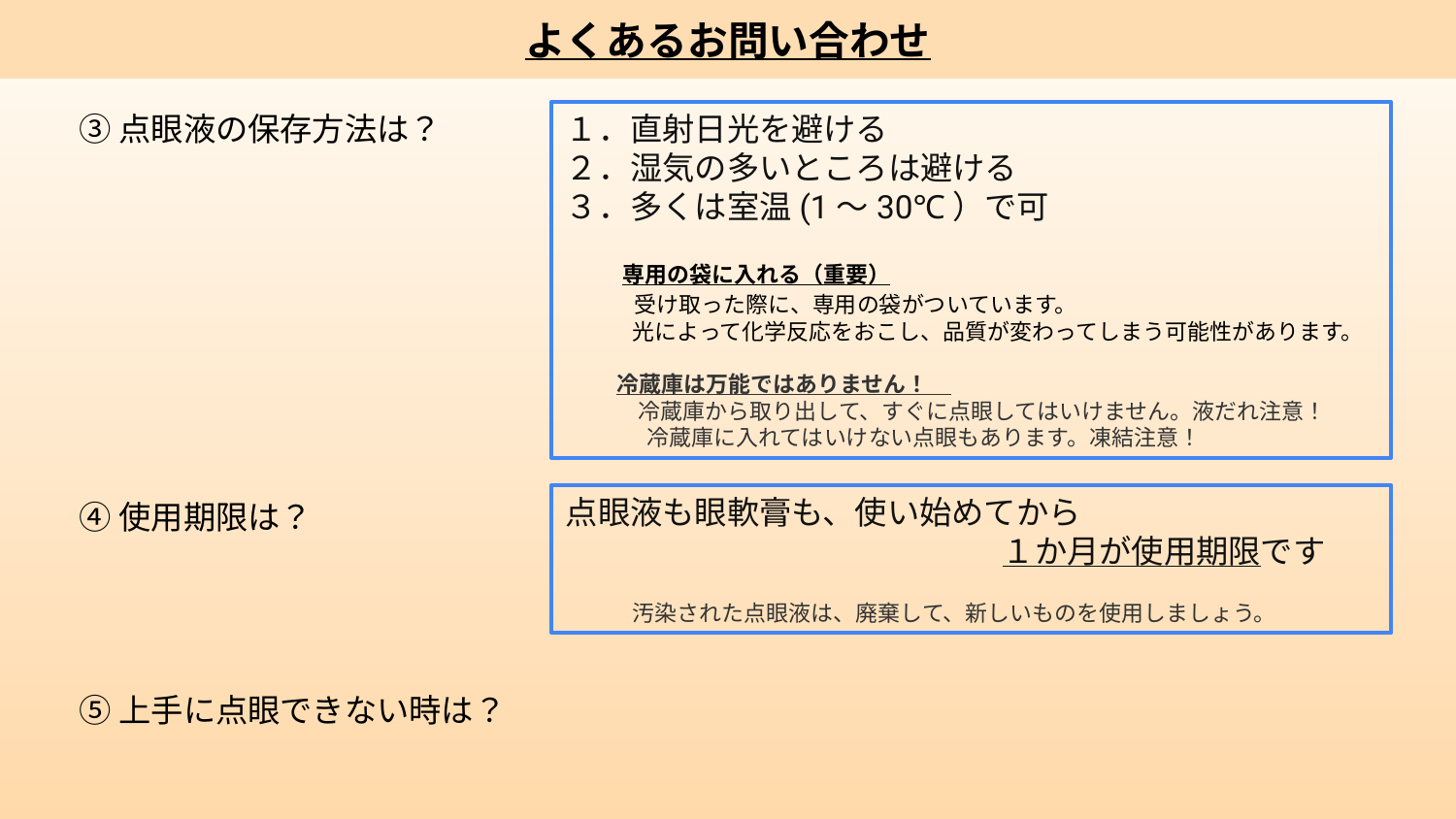

# よくあるお問い合わせ
③点眼液の保存方法は？

④使用期限は？

⑤上手に点眼できない時は？
１．直射日光を避ける
２．湿気の多いところは避ける
３．多くは室温(1～30℃）で可

　　専用の袋に入れる（重要）
　　　受け取った際に、専用の袋がついています。
　　　光によって化学反応をおこし、品質が変わってしまう可能性があります。

　　 冷蔵庫は万能ではありません！
　        冷蔵庫から取り出して、すぐに点眼してはいけません。液だれ注意！
            冷蔵庫に入れてはいけない点眼もあります。凍結注意！
点眼液も眼軟膏も、使い始めてから
			１か月が使用期限です

　　　汚染された点眼液は、廃棄して、新しいものを使用しましょう。